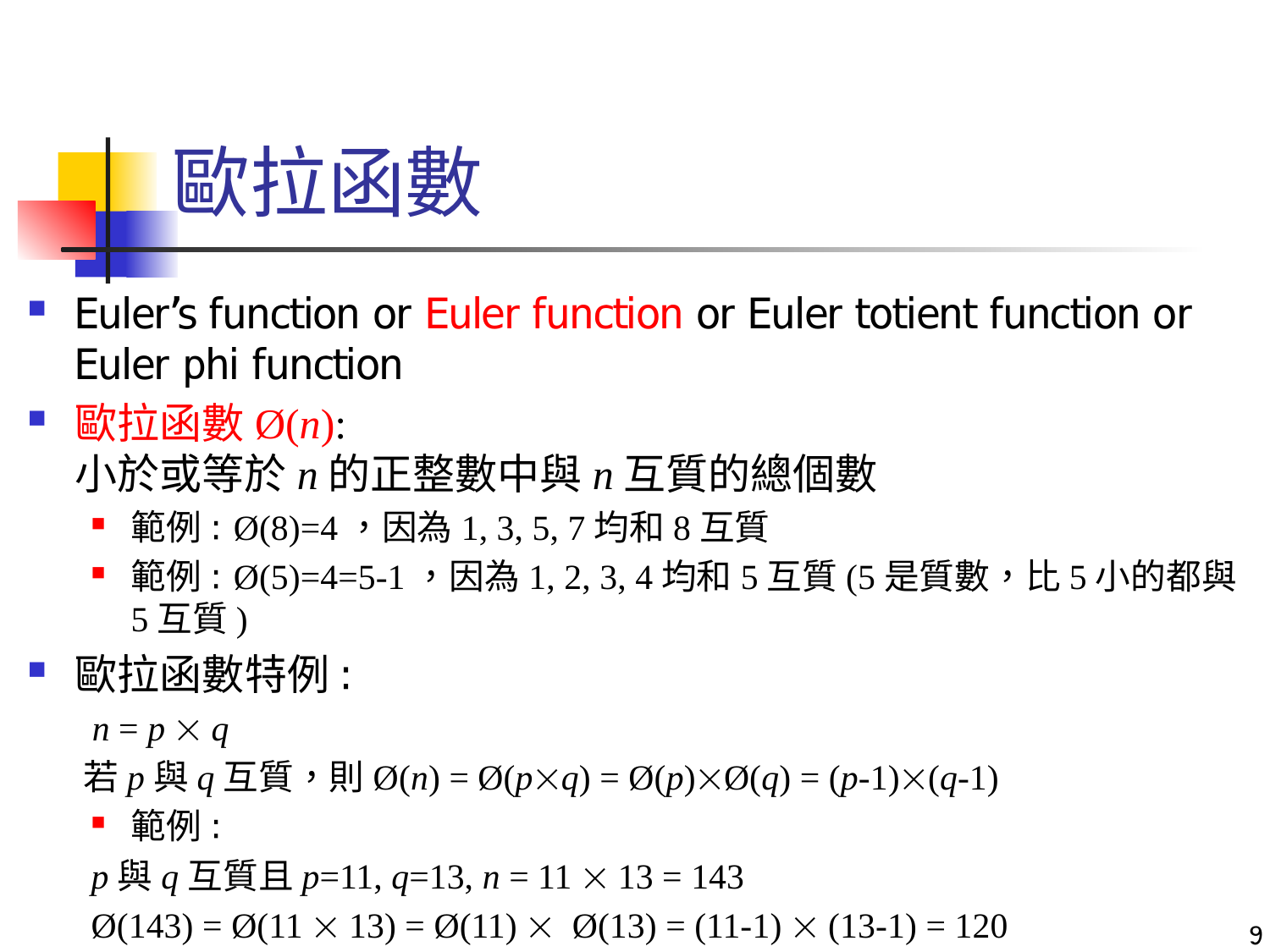

# 歐拉函數
Euler’s function or Euler function or Euler totient function or Euler phi function
歐拉函數Ø(n):
小於或等於n的正整數中與n互質的總個數
範例: Ø(8)=4，因為1, 3, 5, 7均和8互質
範例: Ø(5)=4=5-1，因為1, 2, 3, 4均和5互質(5是質數，比5小的都與5互質)
歐拉函數特例:
 n = p × q
若p與q互質，則Ø(n) = Ø(p×q) = Ø(p)×Ø(q) = (p-1)×(q-1)
範例:
p與q互質且p=11, q=13, n = 11 × 13 = 143
Ø(143) = Ø(11 × 13) = Ø(11) ×  Ø(13) = (11-1) × (13-1) = 120

9